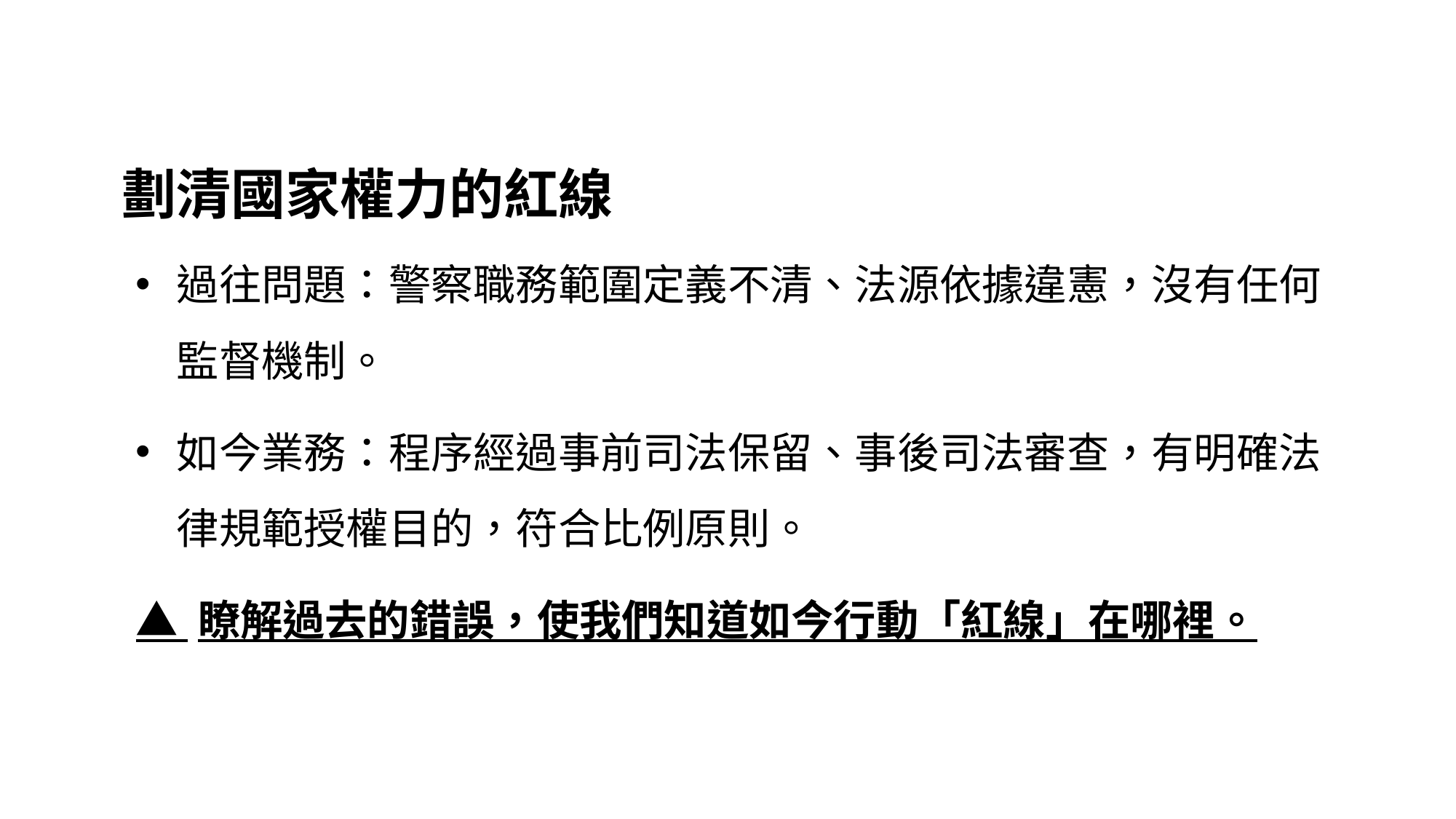

# 劃清國家權力的紅線

過往問題：警察職務範圍定義不清、法源依據違憲，沒有任何監督機制。
如今業務：程序經過事前司法保留、事後司法審查，有明確法律規範授權目的，符合比例原則。
▲ 瞭解過去的錯誤，使我們知道如今行動「紅線」在哪裡。